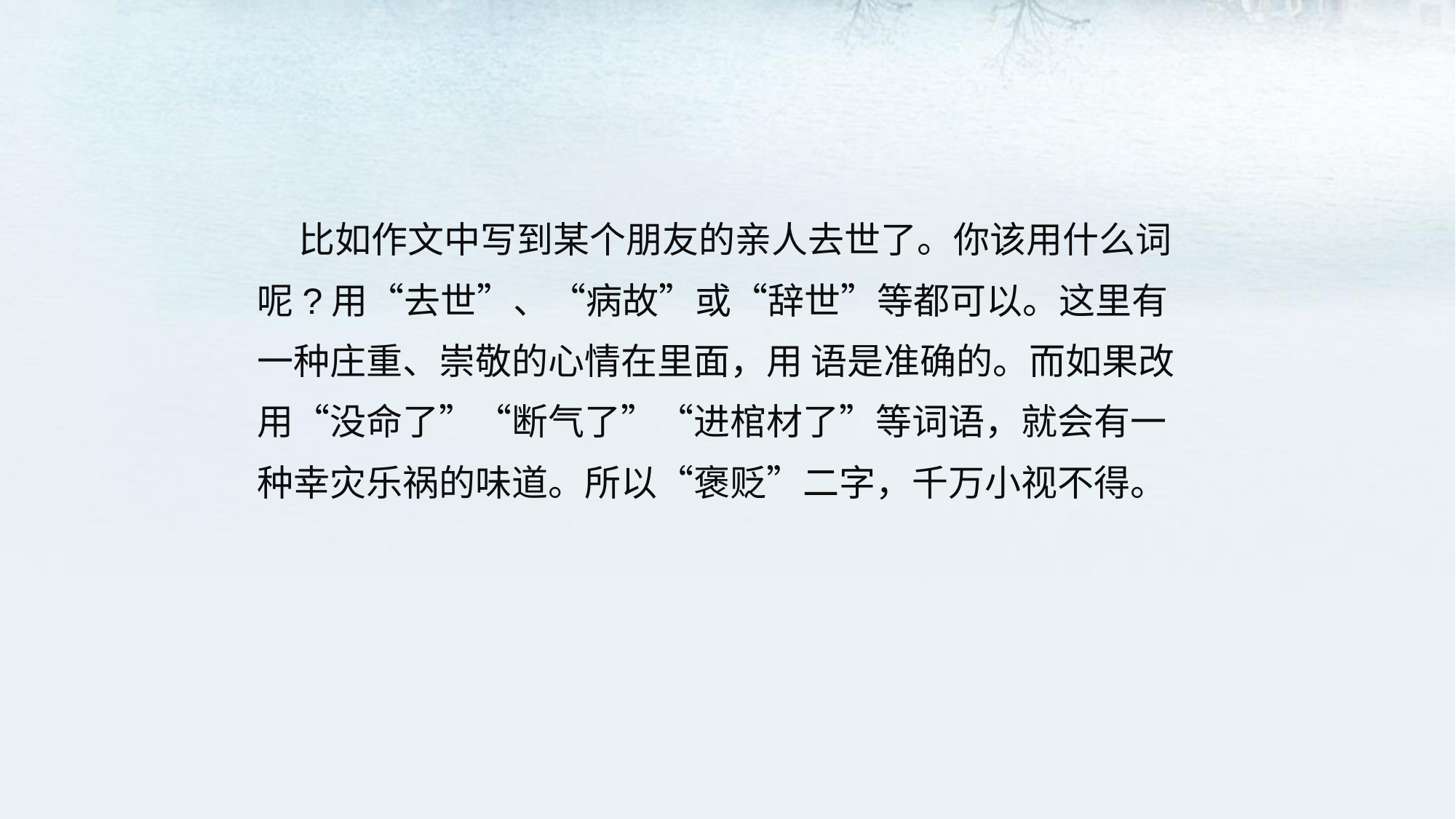

比如作文中写到某个朋友的亲人去世了。你该用什么词呢?用“去世”、“病故”或“辞世”等都可以。这里有一种庄重、崇敬的心情在里面，用 语是准确的。而如果改用“没命了”“断气了”“进棺材了”等词语，就会有一种幸灾乐祸的味道。所以“褒贬”二字，千万小视不得。